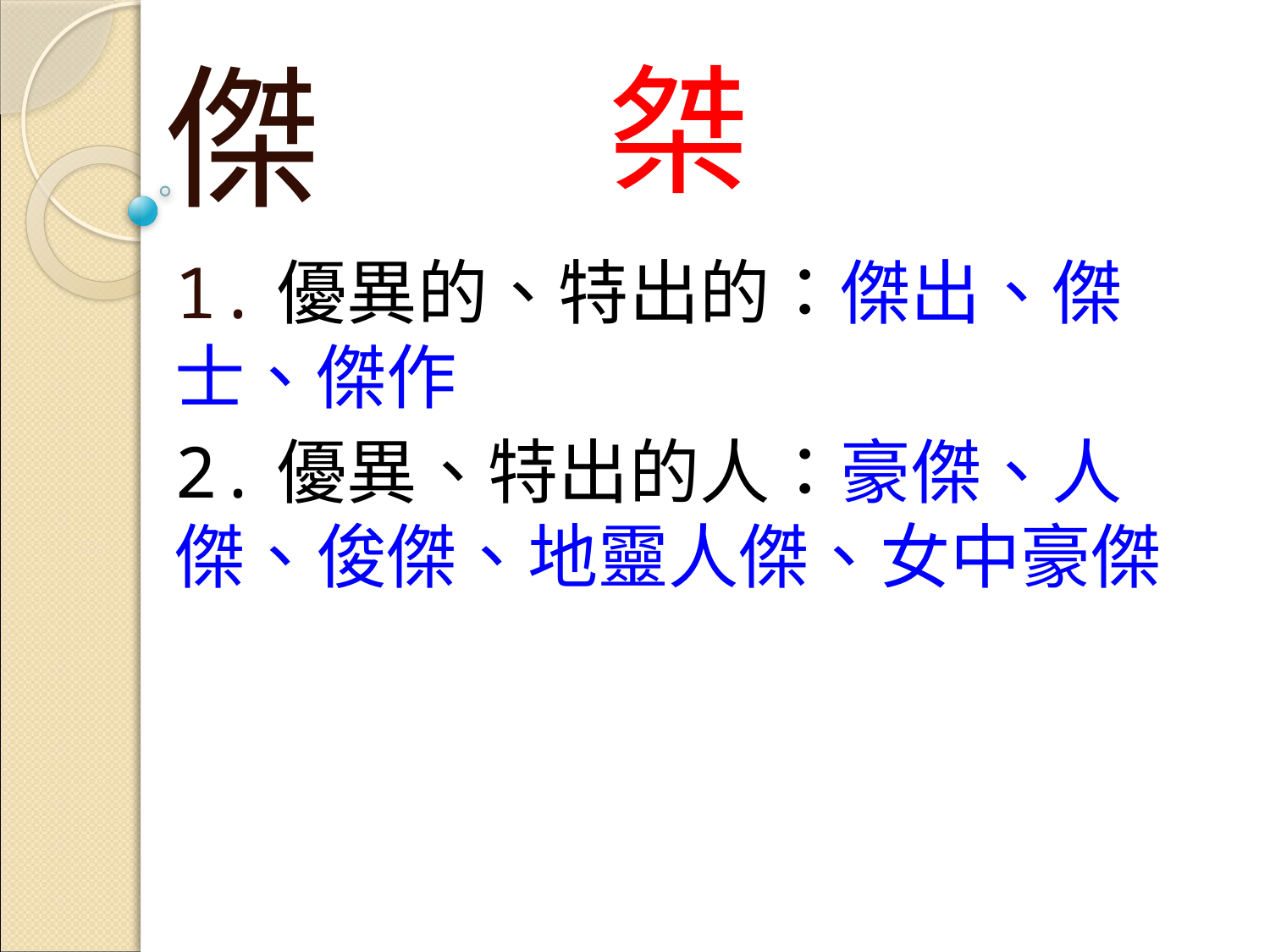

傑
# 桀
1.優異的、特出的：傑出、傑士、傑作
2.優異、特出的人：豪傑、人傑、俊傑、地靈人傑、女中豪傑